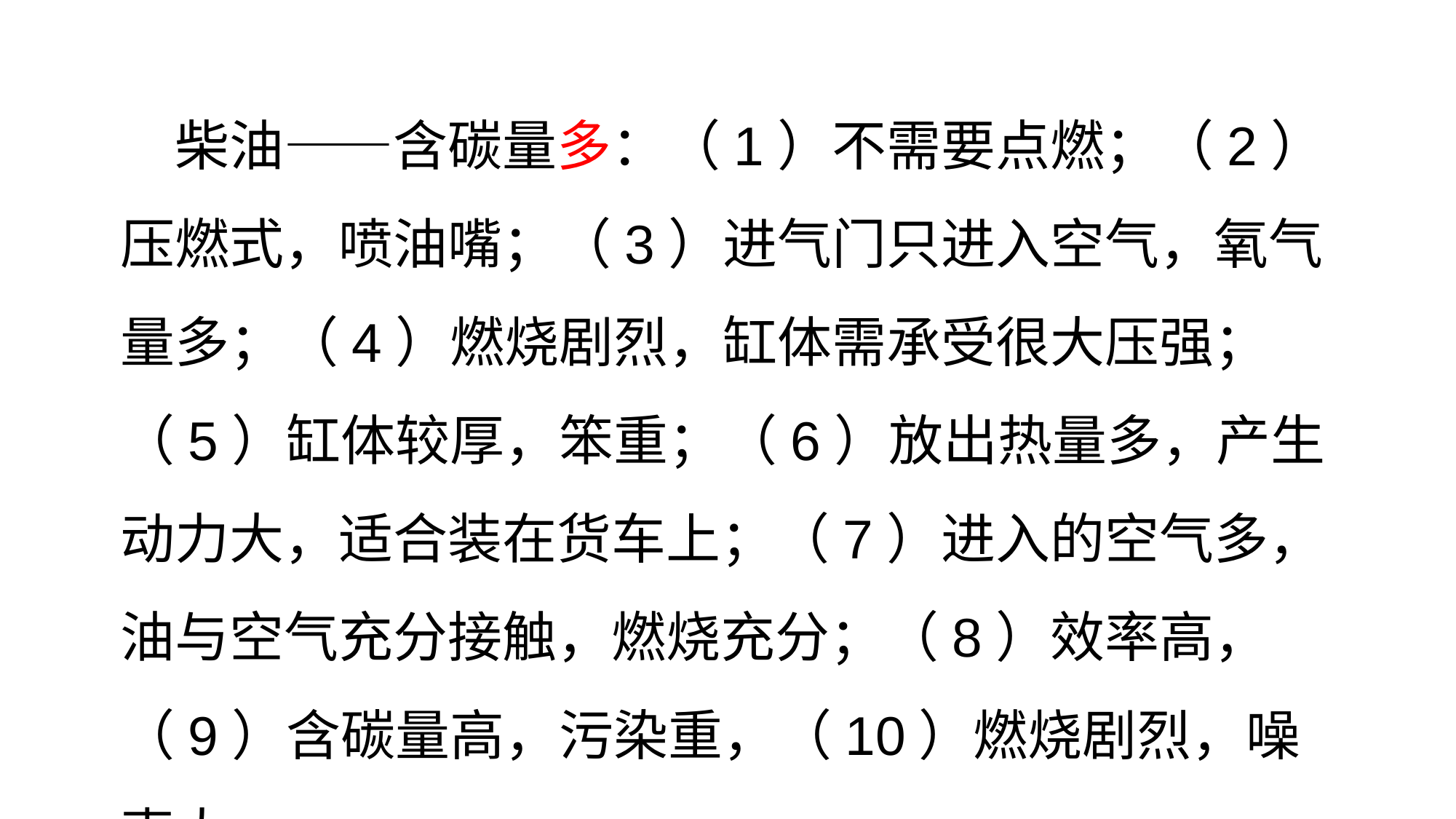

柴油——含碳量多：（1）不需要点燃；（2）压燃式，喷油嘴；（3）进气门只进入空气，氧气量多；（4）燃烧剧烈，缸体需承受很大压强；（5）缸体较厚，笨重；（6）放出热量多，产生动力大，适合装在货车上；（7）进入的空气多，油与空气充分接触，燃烧充分；（8）效率高，（9）含碳量高，污染重，（10）燃烧剧烈，噪声大。